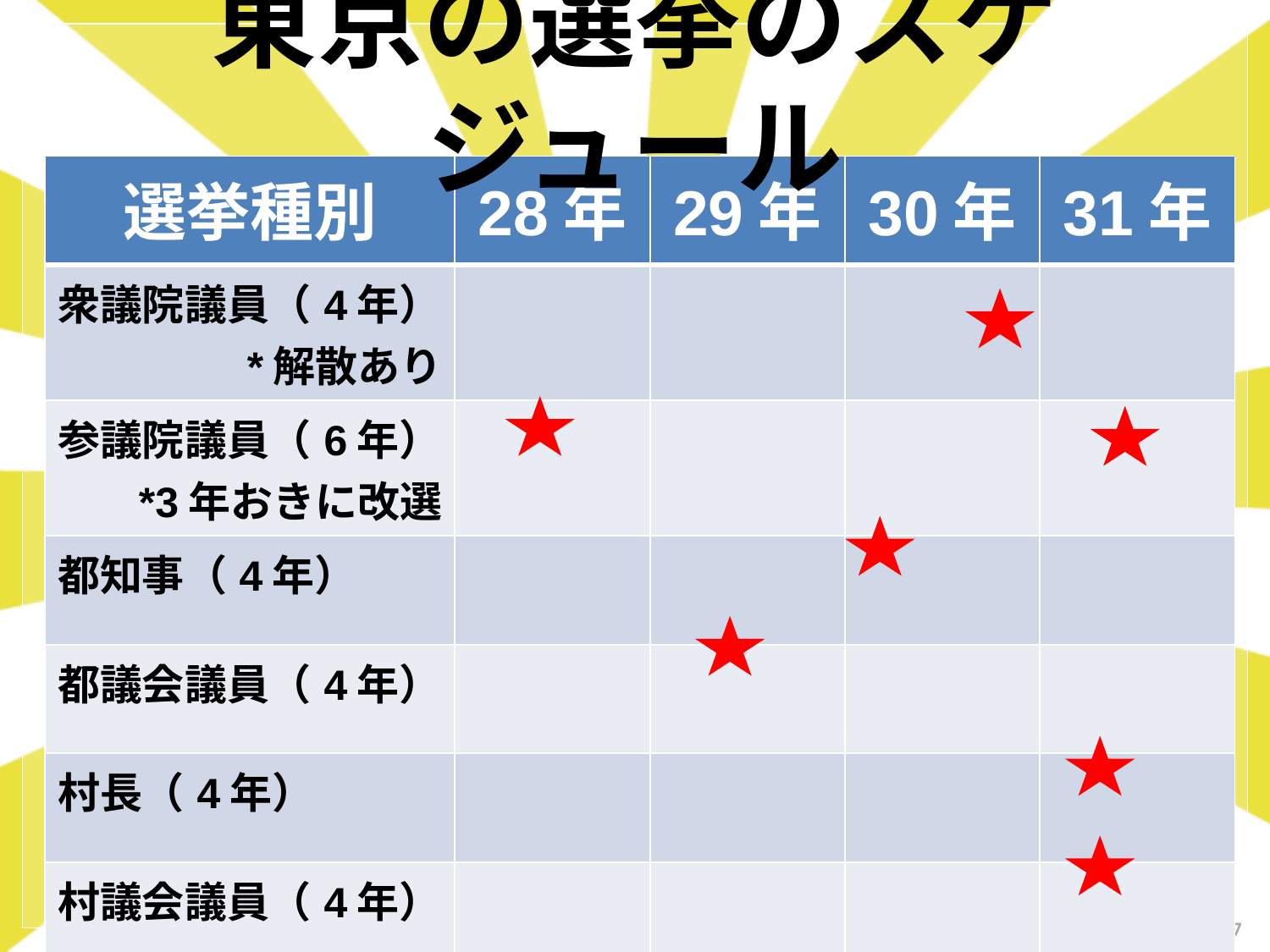

東京の選挙のスケジュール
| 選挙種別 | 28年 | 29年 | 30年 | 31年 |
| --- | --- | --- | --- | --- |
| 衆議院議員（4年） \*解散あり |  |  |  |  |
| 参議院議員（6年） \*3年おきに改選 |  |  |  |  |
| 都知事（4年） |  |  |  |  |
| 都議会議員（4年） |  |  |  |  |
| 村長（4年） |  |  |  |  |
| 村議会議員（4年） |  |  |  |  |

17